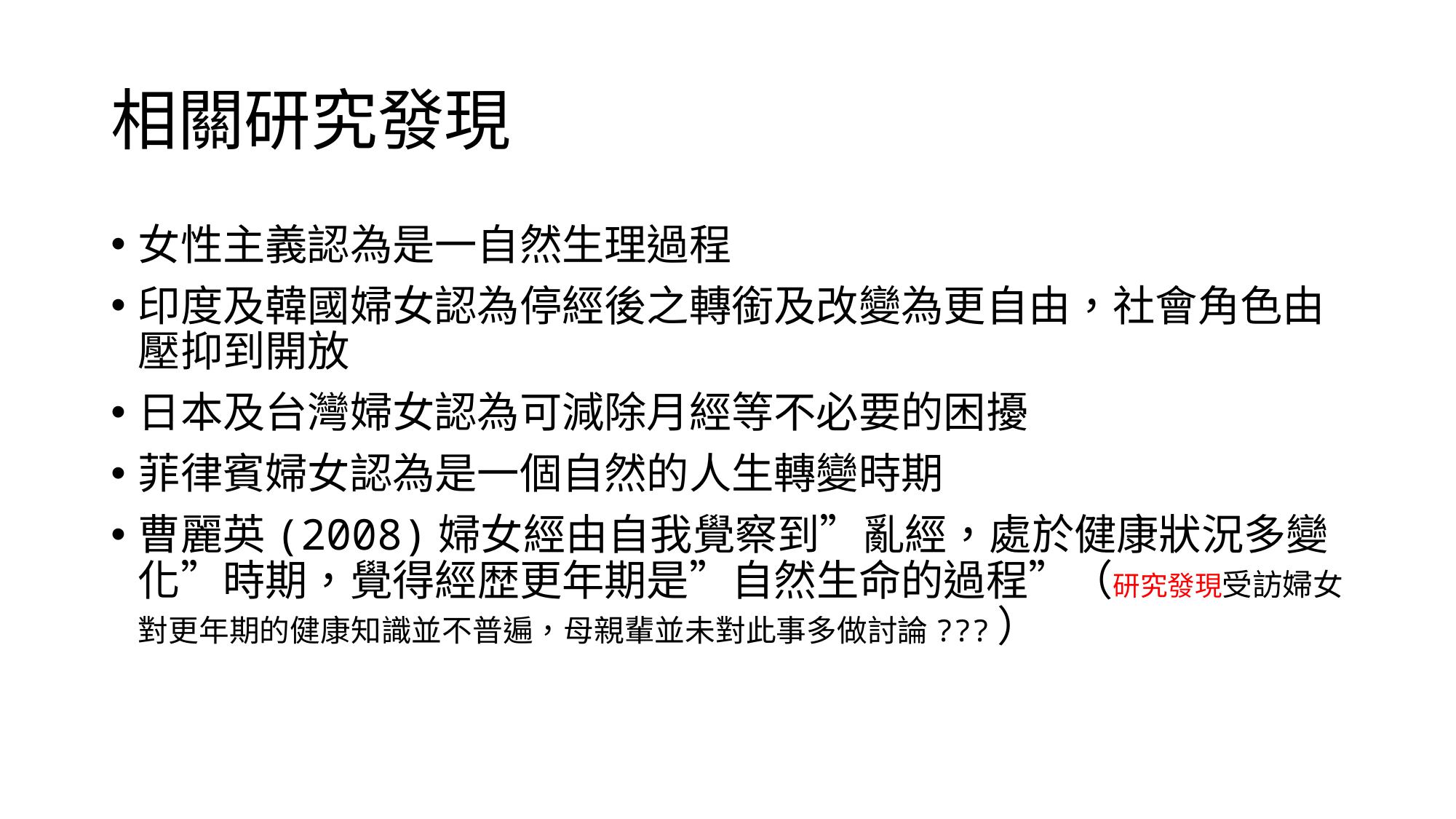

# 相關研究發現
女性主義認為是一自然生理過程
印度及韓國婦女認為停經後之轉銜及改變為更自由，社會角色由壓抑到開放
日本及台灣婦女認為可減除月經等不必要的困擾
菲律賓婦女認為是一個自然的人生轉變時期
曹麗英(2008)婦女經由自我覺察到”亂經，處於健康狀況多變化”時期，覺得經歴更年期是”自然生命的過程”（研究發現受訪婦女對更年期的健康知識並不普遍，母親輩並未對此事多做討論???）